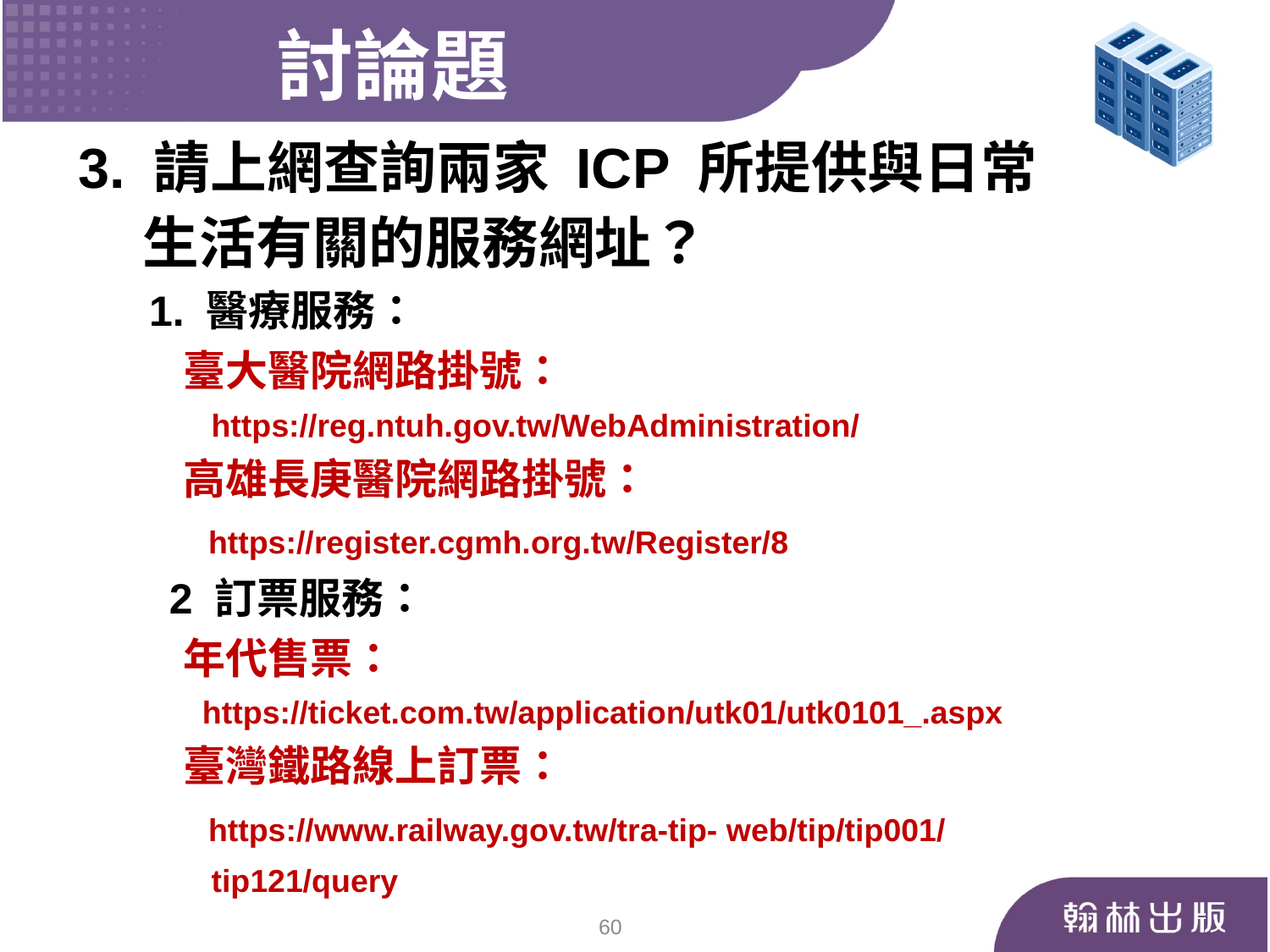

討論題
3. 請上網查詢兩家 ICP 所提供與日常
    生活有關的服務網址？
      1. 醫療服務：
          臺大醫院網路掛號：
               https://reg.ntuh.gov.tw/WebAdministration/
          高雄長庚醫院網路掛號：
           https://register.cgmh.org.tw/Register/8
  　 2 訂票服務：
          年代售票：
              https://ticket.com.tw/application/utk01/utk0101_.aspx
          臺灣鐵路線上訂票：
           https://www.railway.gov.tw/tra-tip- web/tip/tip001/
               tip121/query

60